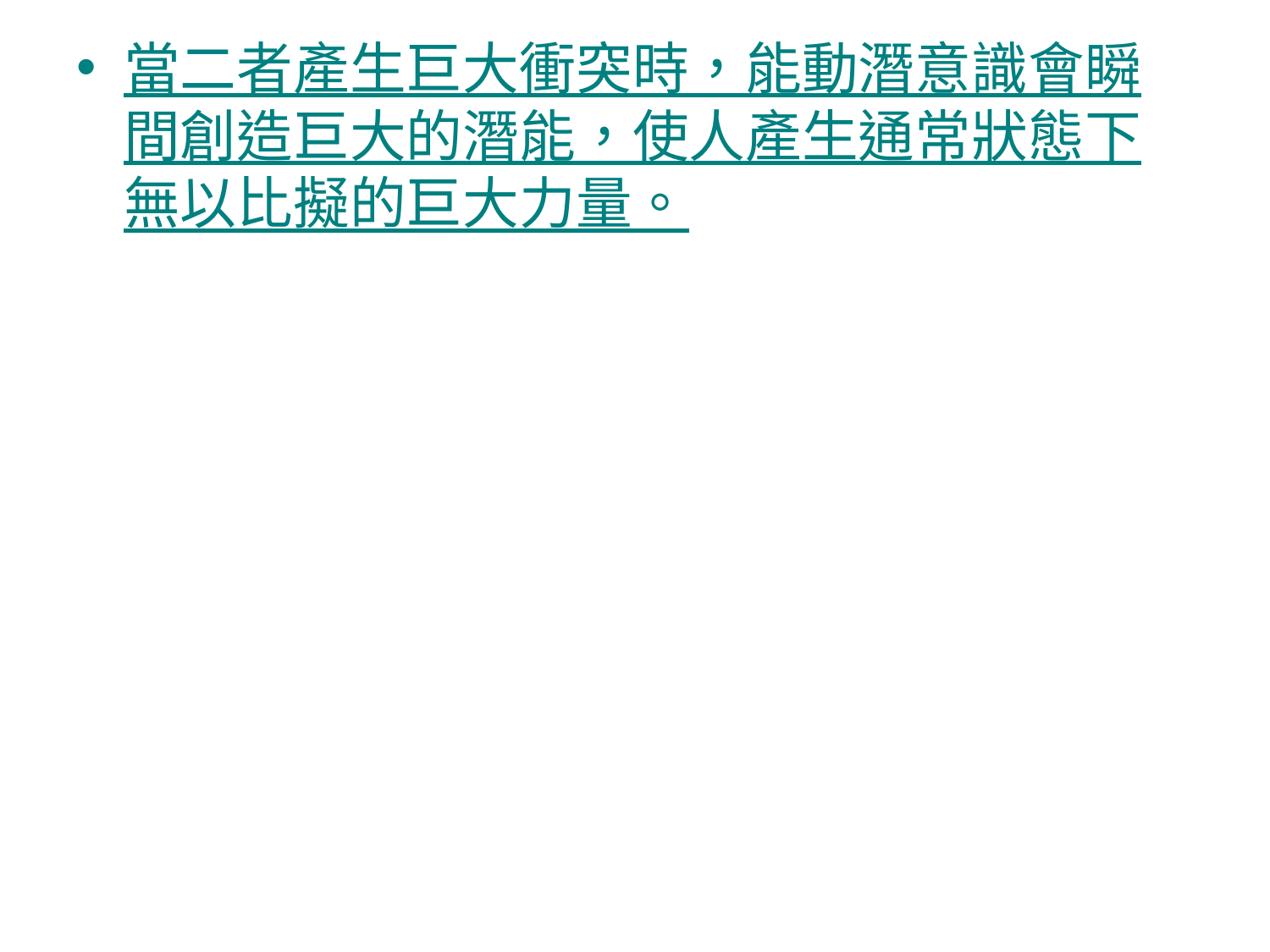

當二者產生巨大衝突時，能動潛意識會瞬間創造巨大的潛能，使人產生通常狀態下無以比擬的巨大力量。